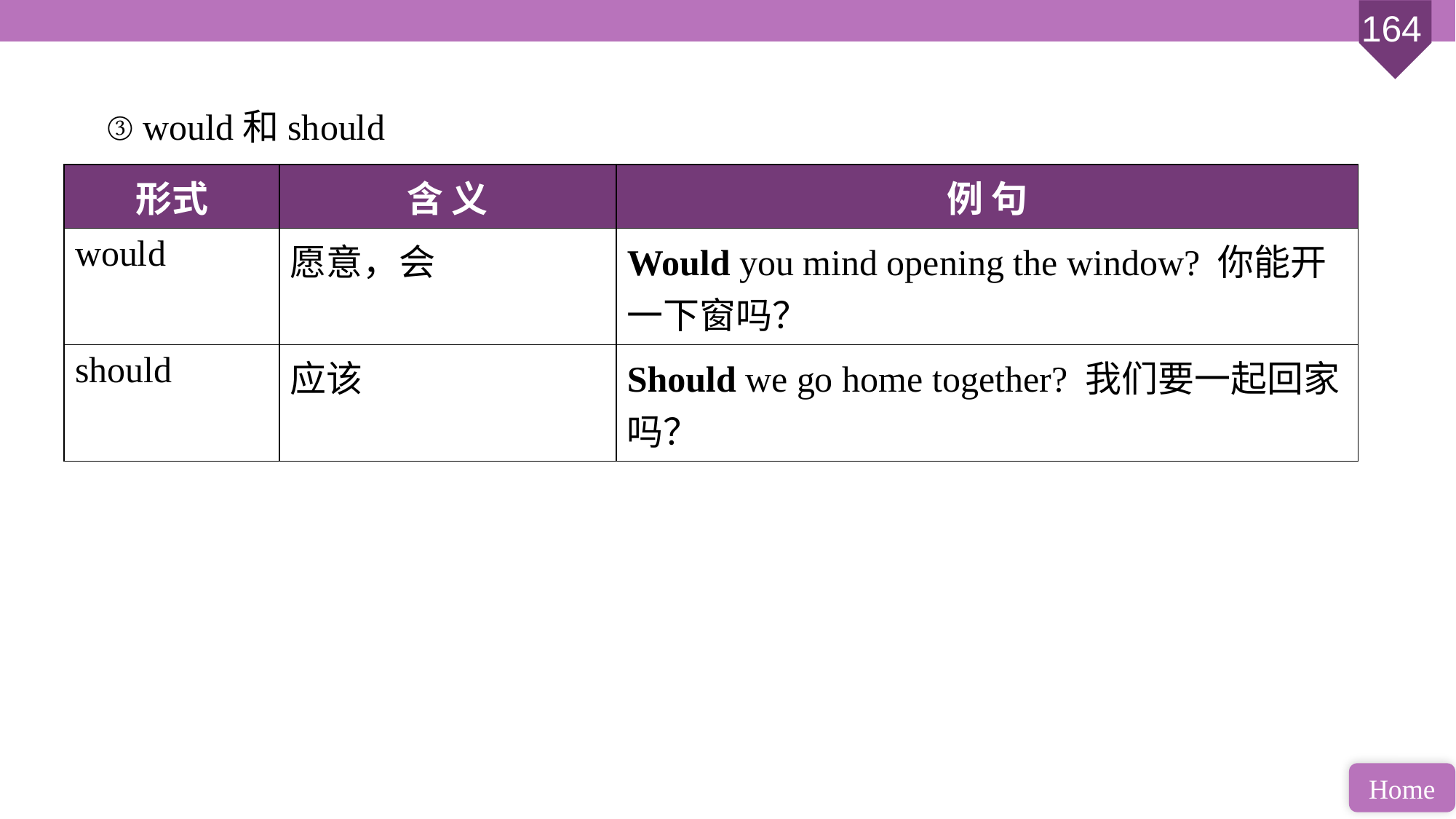

③ would和should
| 形式 | 含 义 | 例 句 |
| --- | --- | --- |
| would | 愿意，会 | Would you mind opening the window? 你能开一下窗吗？ |
| should | 应该 | Should we go home together? 我们要一起回家吗？ |